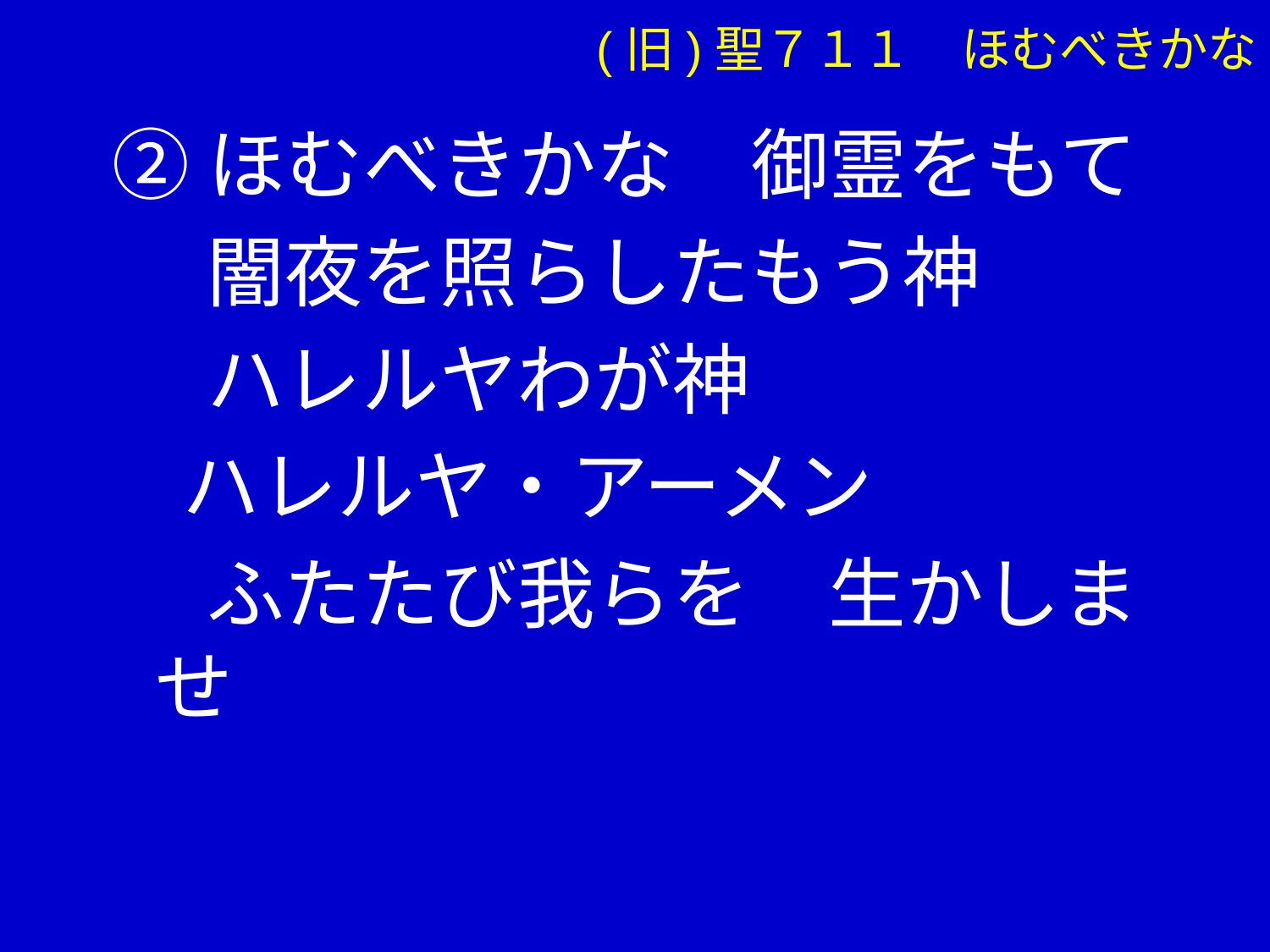

(旧)聖７１１　ほむべきかな
②ほむべきかな　御霊をもて
　 闇夜を照らしたもう神
　 ハレルヤわが神
   ハレルヤ・アーメン
　 ふたたび我らを　生かしませ